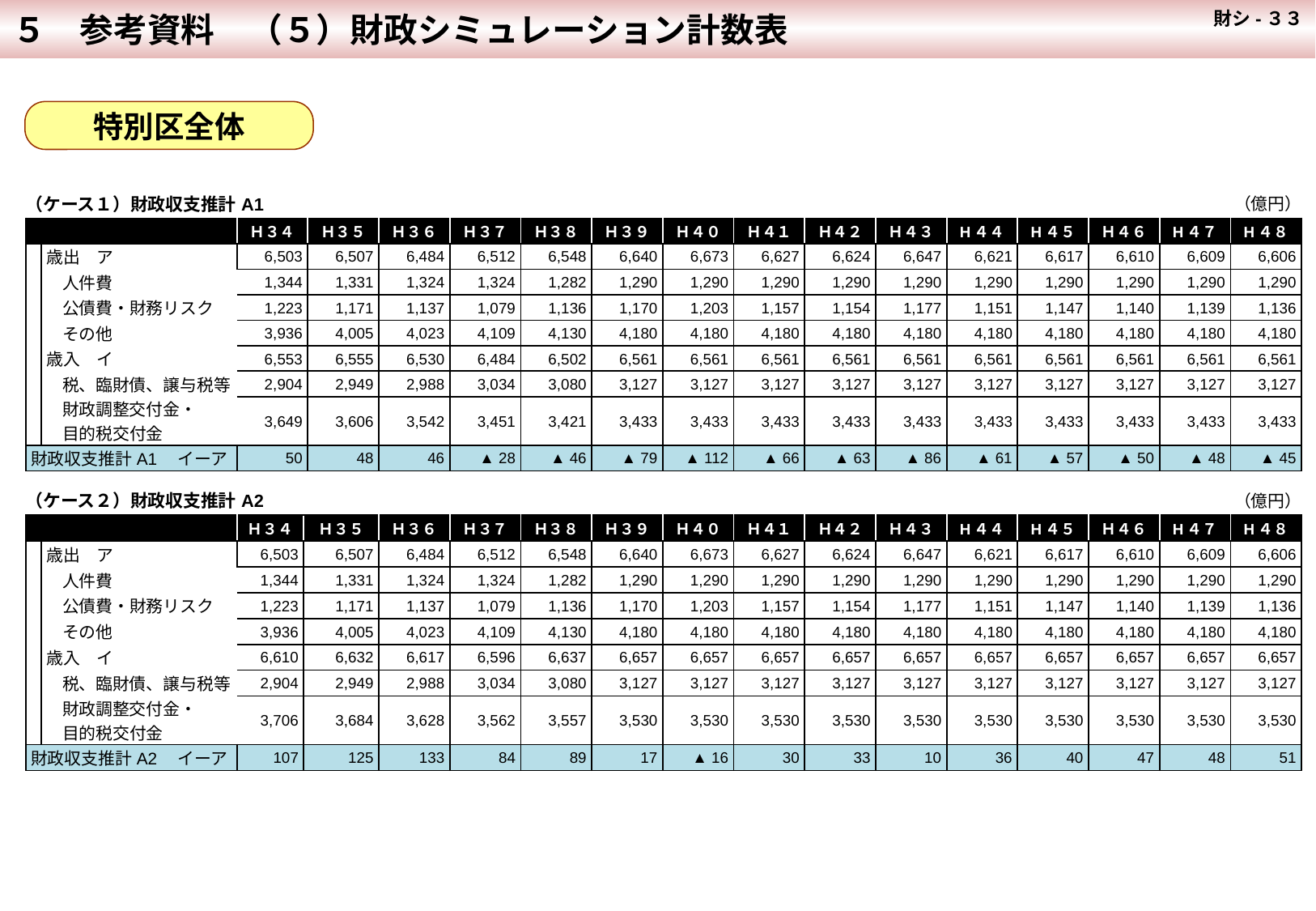

５　参考資料　（５）財政シミュレーション計数表
 財シ-３３
#
特別区全体
| （ケース１）財政収支推計A1 |  |  |  |  |  |  |  |  |  |  |  |  |  |  |  |  | （億円） |
| --- | --- | --- | --- | --- | --- | --- | --- | --- | --- | --- | --- | --- | --- | --- | --- | --- | --- |
|  |  |  | Ｈ３４ | Ｈ３５ | Ｈ３６ | Ｈ３７ | Ｈ３８ | Ｈ３９ | Ｈ４０ | Ｈ４１ | Ｈ４２ | Ｈ４３ | H４４ | H４５ | Ｈ４６ | H４７ | H４８ |
|  | 歳出　ア |  | 6,503 | 6,507 | 6,484 | 6,512 | 6,548 | 6,640 | 6,673 | 6,627 | 6,624 | 6,647 | 6,621 | 6,617 | 6,610 | 6,609 | 6,606 |
|  |  | 人件費 | 1,344 | 1,331 | 1,324 | 1,324 | 1,282 | 1,290 | 1,290 | 1,290 | 1,290 | 1,290 | 1,290 | 1,290 | 1,290 | 1,290 | 1,290 |
|  |  | 公債費・財務リスク | 1,223 | 1,171 | 1,137 | 1,079 | 1,136 | 1,170 | 1,203 | 1,157 | 1,154 | 1,177 | 1,151 | 1,147 | 1,140 | 1,139 | 1,136 |
|  |  | その他 | 3,936 | 4,005 | 4,023 | 4,109 | 4,130 | 4,180 | 4,180 | 4,180 | 4,180 | 4,180 | 4,180 | 4,180 | 4,180 | 4,180 | 4,180 |
|  | 歳入　イ |  | 6,553 | 6,555 | 6,530 | 6,484 | 6,502 | 6,561 | 6,561 | 6,561 | 6,561 | 6,561 | 6,561 | 6,561 | 6,561 | 6,561 | 6,561 |
|  |  | 税、臨財債、譲与税等 | 2,904 | 2,949 | 2,988 | 3,034 | 3,080 | 3,127 | 3,127 | 3,127 | 3,127 | 3,127 | 3,127 | 3,127 | 3,127 | 3,127 | 3,127 |
|  |  | 財政調整交付金・ 目的税交付金 | 3,649 | 3,606 | 3,542 | 3,451 | 3,421 | 3,433 | 3,433 | 3,433 | 3,433 | 3,433 | 3,433 | 3,433 | 3,433 | 3,433 | 3,433 |
| 財政収支推計A1　イーア |  |  | 50 | 48 | 46 | ▲ 28 | ▲ 46 | ▲ 79 | ▲ 112 | ▲ 66 | ▲ 63 | ▲ 86 | ▲ 61 | ▲ 57 | ▲ 50 | ▲ 48 | ▲ 45 |
| （ケース２）財政収支推計A2 |  |  |  |  |  |  |  |  |  |  |  |  |  |  |  |  | （億円） |
| --- | --- | --- | --- | --- | --- | --- | --- | --- | --- | --- | --- | --- | --- | --- | --- | --- | --- |
|  |  |  | Ｈ３４ | Ｈ３５ | Ｈ３６ | Ｈ３７ | Ｈ３８ | Ｈ３９ | Ｈ４０ | Ｈ４１ | Ｈ４２ | Ｈ４３ | H４４ | H４５ | Ｈ４６ | H４７ | H４８ |
|  | 歳出　ア |  | 6,503 | 6,507 | 6,484 | 6,512 | 6,548 | 6,640 | 6,673 | 6,627 | 6,624 | 6,647 | 6,621 | 6,617 | 6,610 | 6,609 | 6,606 |
|  |  | 人件費 | 1,344 | 1,331 | 1,324 | 1,324 | 1,282 | 1,290 | 1,290 | 1,290 | 1,290 | 1,290 | 1,290 | 1,290 | 1,290 | 1,290 | 1,290 |
|  |  | 公債費・財務リスク | 1,223 | 1,171 | 1,137 | 1,079 | 1,136 | 1,170 | 1,203 | 1,157 | 1,154 | 1,177 | 1,151 | 1,147 | 1,140 | 1,139 | 1,136 |
|  |  | その他 | 3,936 | 4,005 | 4,023 | 4,109 | 4,130 | 4,180 | 4,180 | 4,180 | 4,180 | 4,180 | 4,180 | 4,180 | 4,180 | 4,180 | 4,180 |
|  | 歳入　イ |  | 6,610 | 6,632 | 6,617 | 6,596 | 6,637 | 6,657 | 6,657 | 6,657 | 6,657 | 6,657 | 6,657 | 6,657 | 6,657 | 6,657 | 6,657 |
|  |  | 税、臨財債、譲与税等 | 2,904 | 2,949 | 2,988 | 3,034 | 3,080 | 3,127 | 3,127 | 3,127 | 3,127 | 3,127 | 3,127 | 3,127 | 3,127 | 3,127 | 3,127 |
|  |  | 財政調整交付金・ 目的税交付金 | 3,706 | 3,684 | 3,628 | 3,562 | 3,557 | 3,530 | 3,530 | 3,530 | 3,530 | 3,530 | 3,530 | 3,530 | 3,530 | 3,530 | 3,530 |
| 財政収支推計A2　イーア |  |  | 107 | 125 | 133 | 84 | 89 | 17 | ▲ 16 | 30 | 33 | 10 | 36 | 40 | 47 | 48 | 51 |